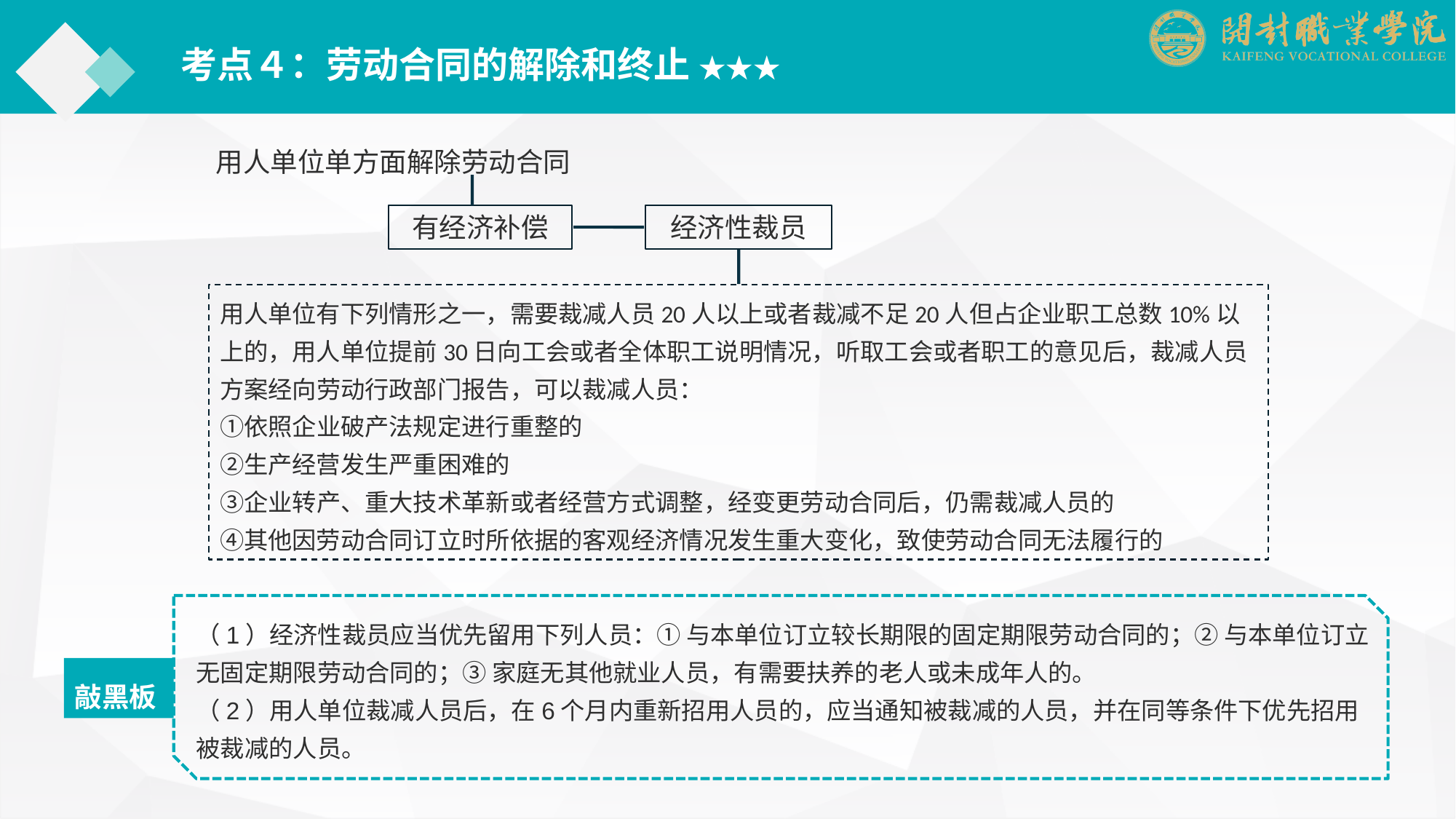

考点４：劳动合同的解除和终止 ★★★
用人单位单方面解除劳动合同

有经济补偿
经济性裁员

用人单位有下列情形之一，需要裁减人员20人以上或者裁减不足20人但占企业职工总数10%以上的，用人单位提前30日向工会或者全体职工说明情况，听取工会或者职工的意见后，裁减人员方案经向劳动行政部门报告，可以裁减人员：
①依照企业破产法规定进行重整的
②生产经营发生严重困难的
③企业转产、重大技术革新或者经营方式调整，经变更劳动合同后，仍需裁减人员的
④其他因劳动合同订立时所依据的客观经济情况发生重大变化，致使劳动合同无法履行的

（1）经济性裁员应当优先留用下列人员：① 与本单位订立较长期限的固定期限劳动合同的；② 与本单位订立无固定期限劳动合同的；③ 家庭无其他就业人员，有需要扶养的老人或未成年人的。
（2）用人单位裁减人员后，在6个月内重新招用人员的，应当通知被裁减的人员，并在同等条件下优先招用被裁减的人员。
敲黑板